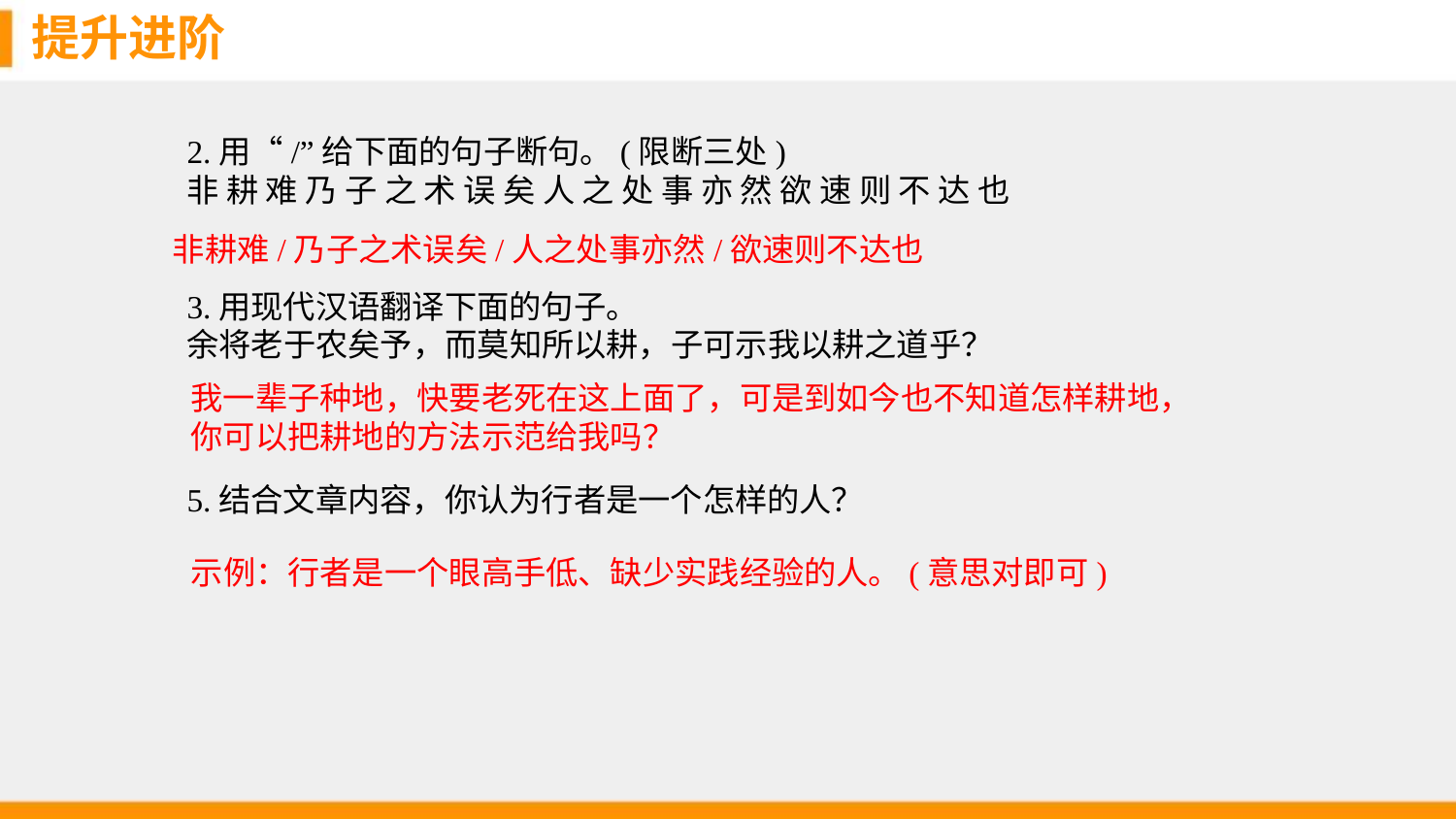

提升进阶
2.用“/”给下面的句子断句。(限断三处)
非 耕 难 乃 子 之 术 误 矣 人 之 处 事 亦 然 欲 速 则 不 达 也

3.用现代汉语翻译下面的句子。
余将老于农矣予，而莫知所以耕，子可示我以耕之道乎？

5.结合文章内容，你认为行者是一个怎样的人？

非耕难/乃子之术误矣/人之处事亦然/欲速则不达也
我一辈子种地，快要老死在这上面了，可是到如今也不知道怎样耕地，你可以把耕地的方法示范给我吗？
示例：行者是一个眼高手低、缺少实践经验的人。(意思对即可)